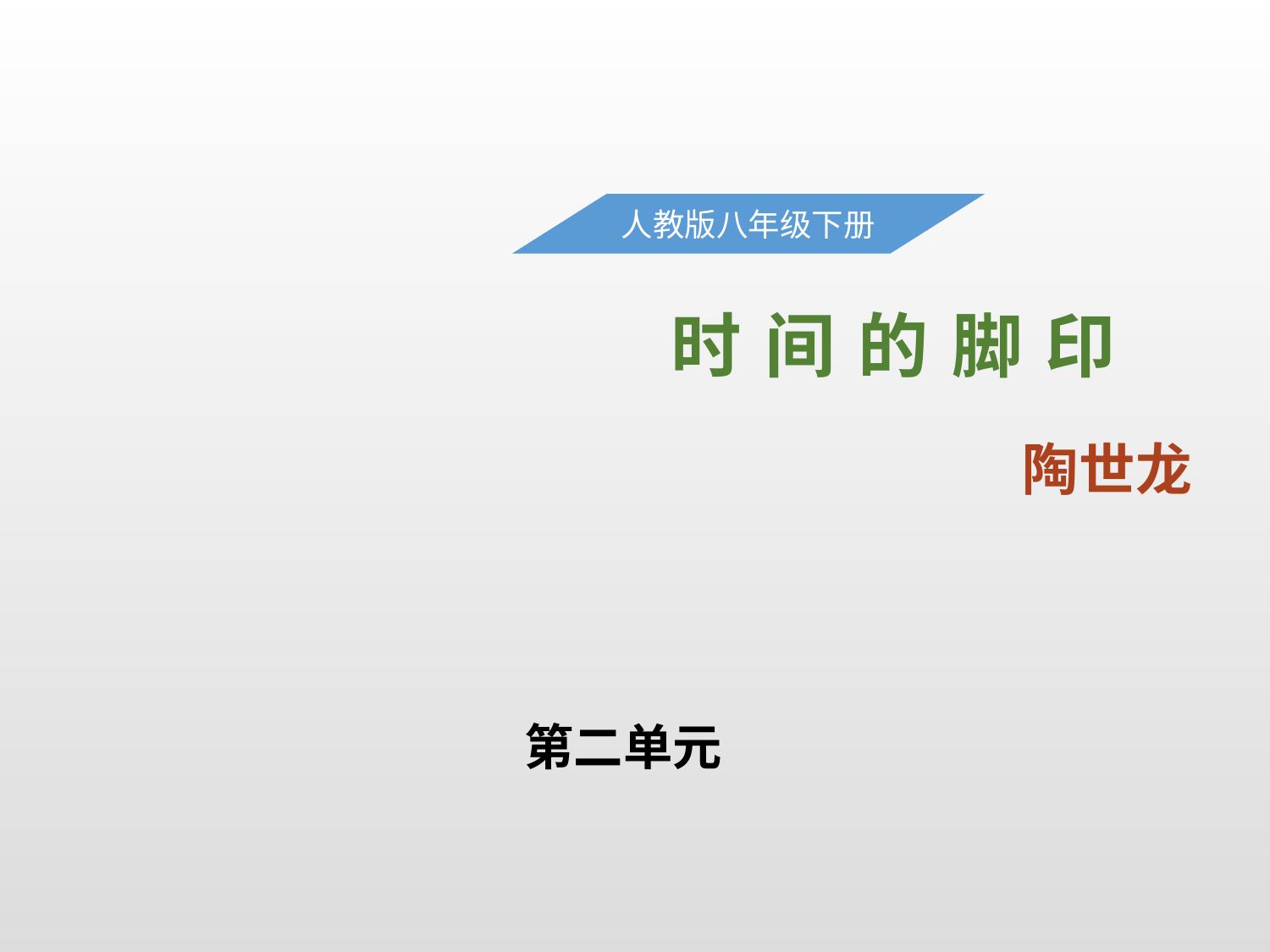

人教版八年级下册
时 间 的 脚 印
陶世龙
第二单元